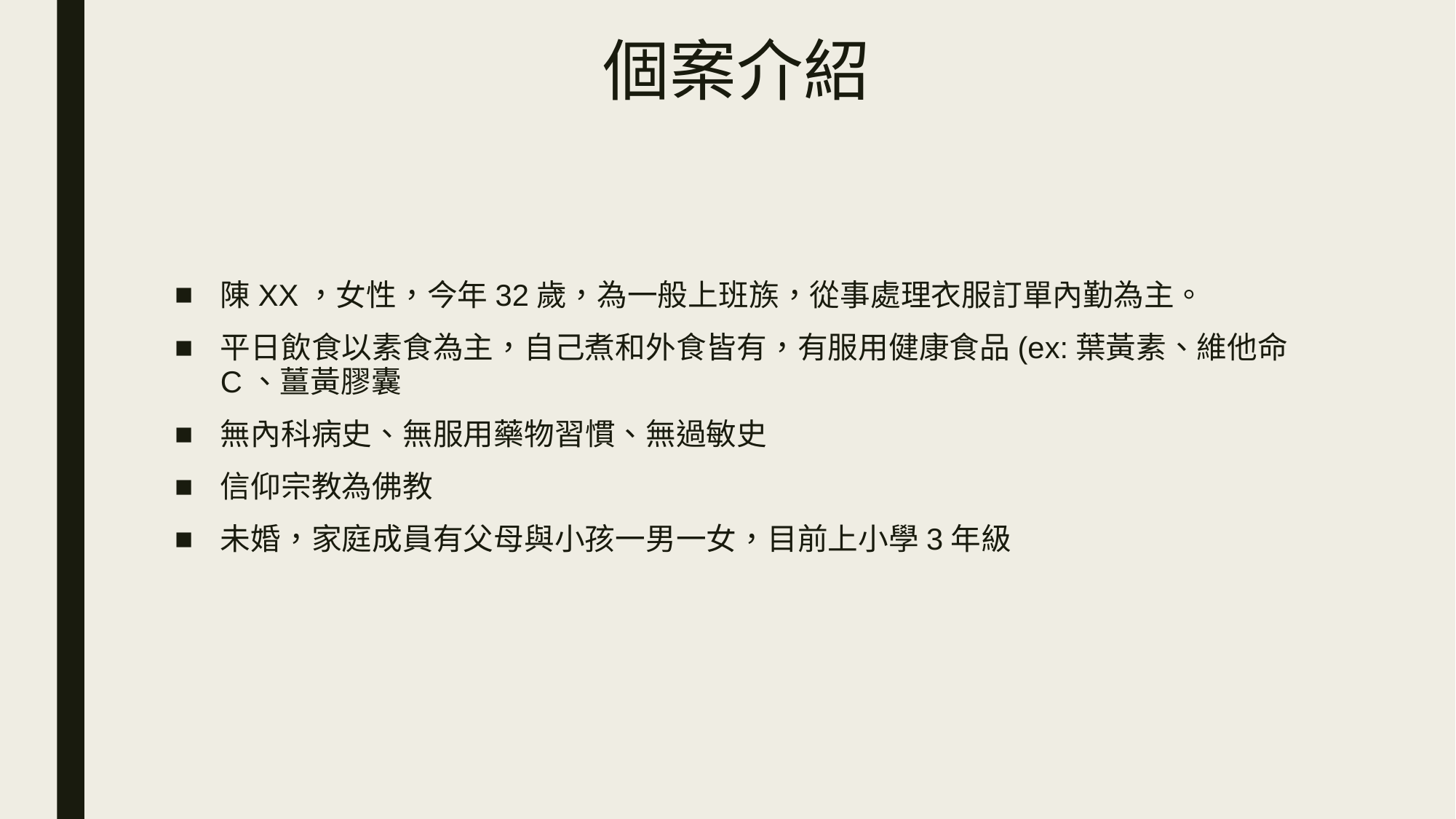

# 個案介紹
陳XX，女性，今年32歲，為一般上班族，從事處理衣服訂單內勤為主。
平日飲食以素食為主，自己煮和外食皆有，有服用健康食品(ex:葉黃素、維他命C、薑黃膠囊
無內科病史、無服用藥物習慣、無過敏史
信仰宗教為佛教
未婚，家庭成員有父母與小孩一男一女，目前上小學3年級